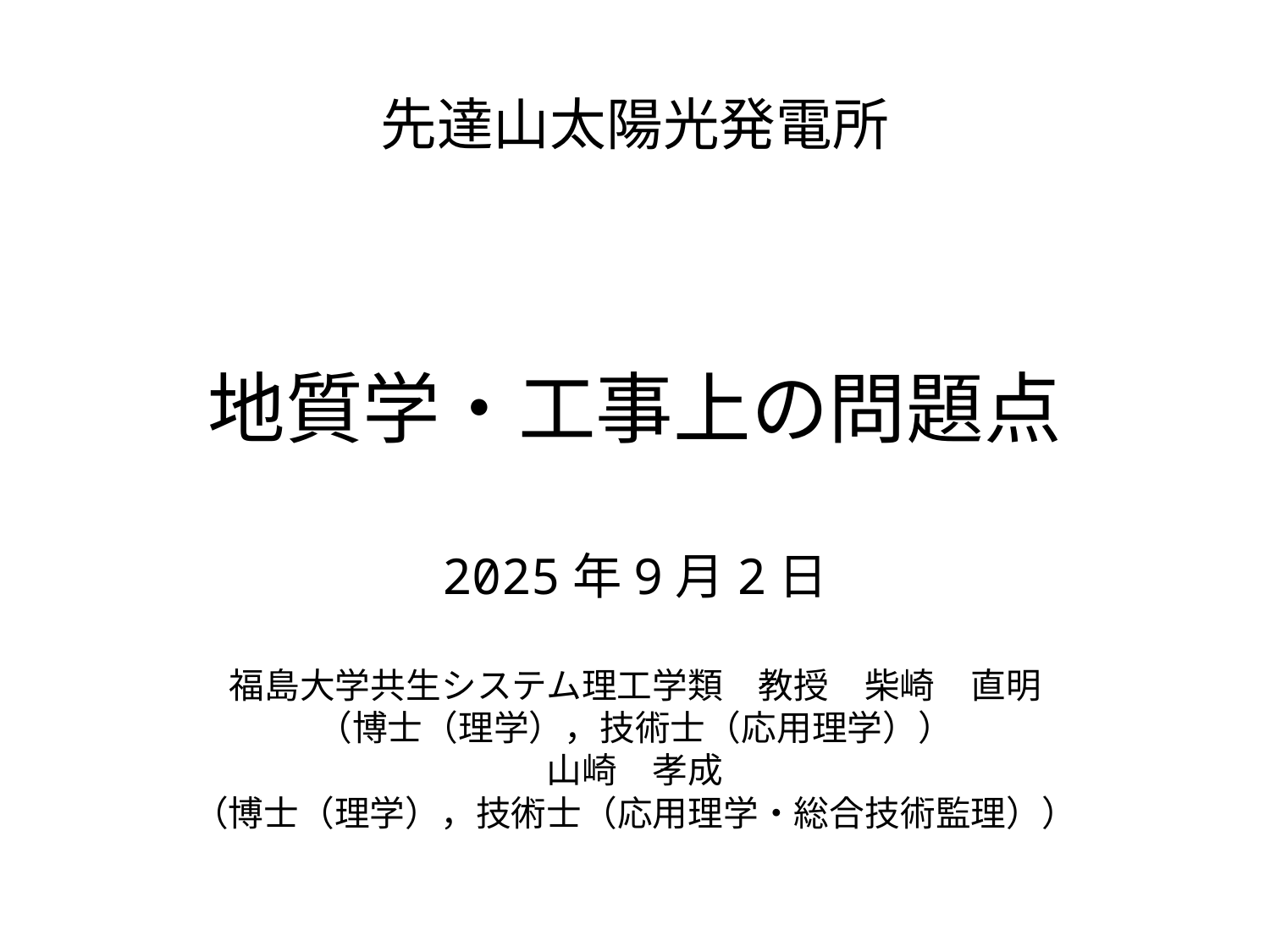

先達山太陽光発電所

地質学・工事上の問題点

2025年9月2日

福島大学共生システム理工学類　教授　柴崎　直明
（博士（理学），技術士（応用理学））
山崎　孝成
（博士（理学），技術士（応用理学・総合技術監理））